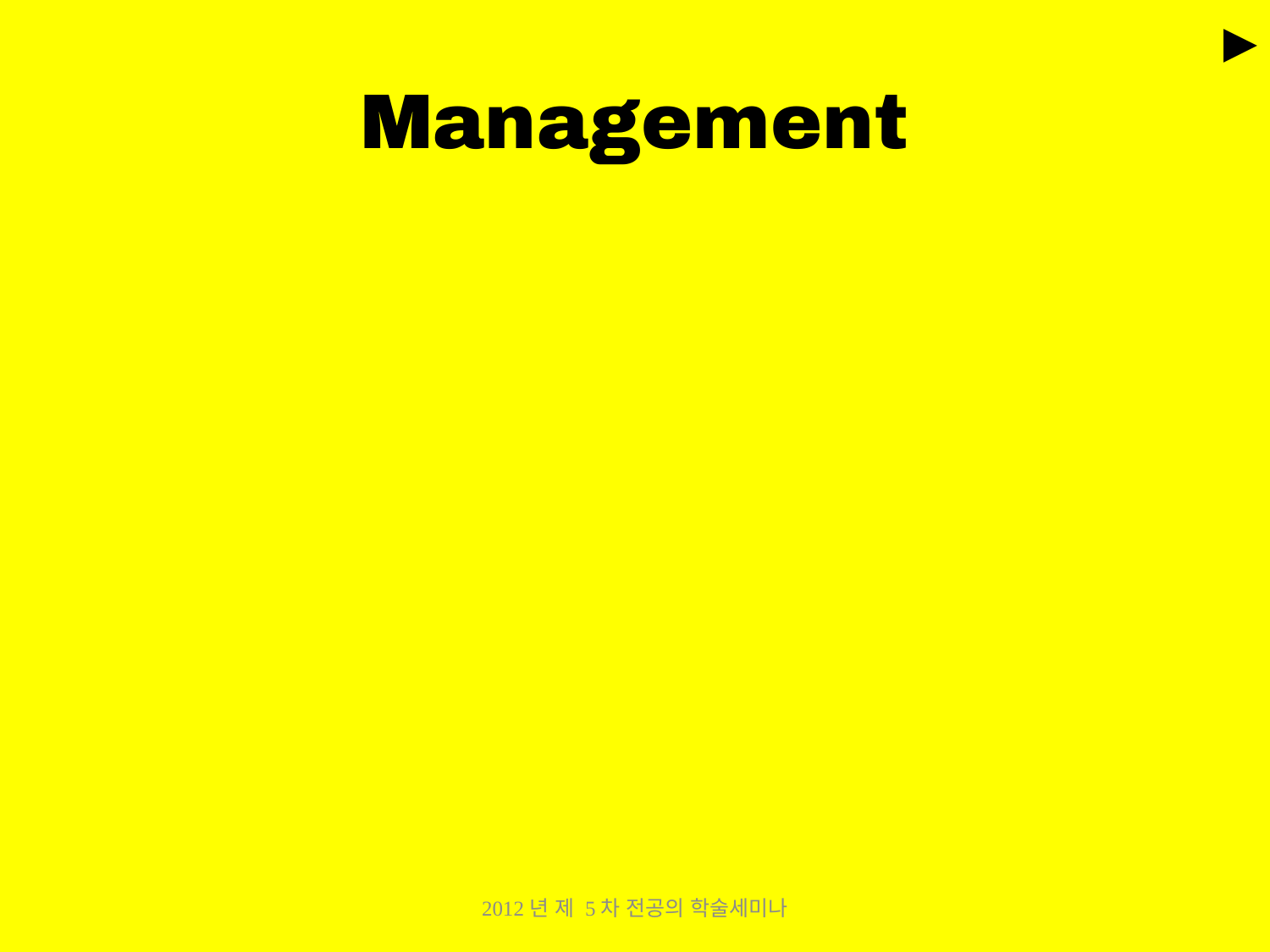

►
# Management

2012년 제 5차 전공의 학술세미나